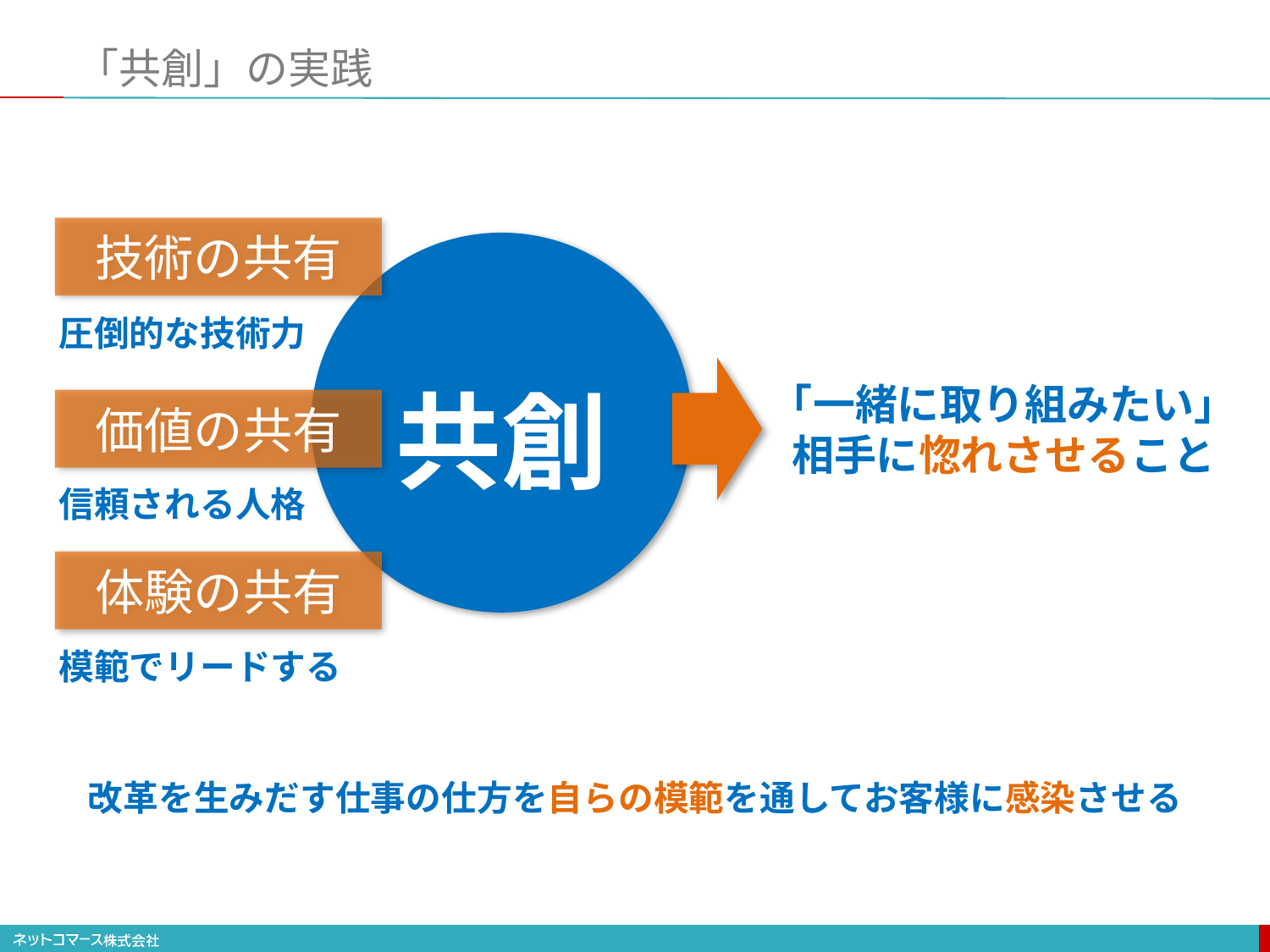

# 「共創」の実践
技術の共有

圧倒的な技術力

「一緒に取り組みたい」
相手に惚れさせること
共創
価値の共有
信頼される人格
体験の共有
模範でリードする
改革を生みだす仕事の仕方を自らの模範を通してお客様に感染させる